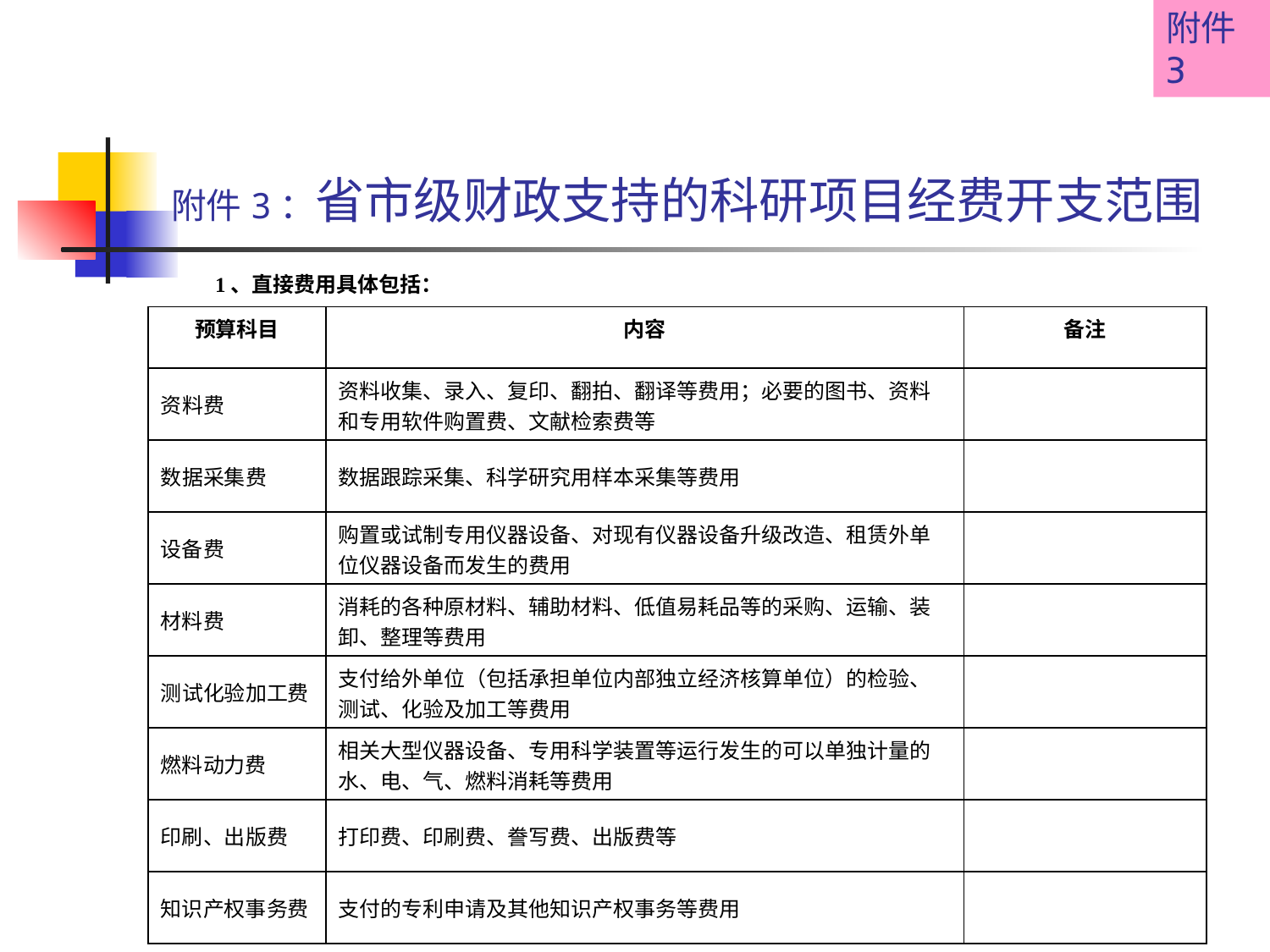

附件3
# 附件3：省市级财政支持的科研项目经费开支范围
1、直接费用具体包括：
| 预算科目 | 内容 | 备注 |
| --- | --- | --- |
| 资料费 | 资料收集、录入、复印、翻拍、翻译等费用；必要的图书、资料和专用软件购置费、文献检索费等 |  |
| 数据采集费 | 数据跟踪采集、科学研究用样本采集等费用 |  |
| 设备费 | 购置或试制专用仪器设备、对现有仪器设备升级改造、租赁外单位仪器设备而发生的费用 |  |
| 材料费 | 消耗的各种原材料、辅助材料、低值易耗品等的采购、运输、装卸、整理等费用 |  |
| 测试化验加工费 | 支付给外单位（包括承担单位内部独立经济核算单位）的检验、测试、化验及加工等费用 |  |
| 燃料动力费 | 相关大型仪器设备、专用科学装置等运行发生的可以单独计量的水、电、气、燃料消耗等费用 |  |
| 印刷、出版费 | 打印费、印刷费、誊写费、出版费等 |  |
| 知识产权事务费 | 支付的专利申请及其他知识产权事务等费用 |  |